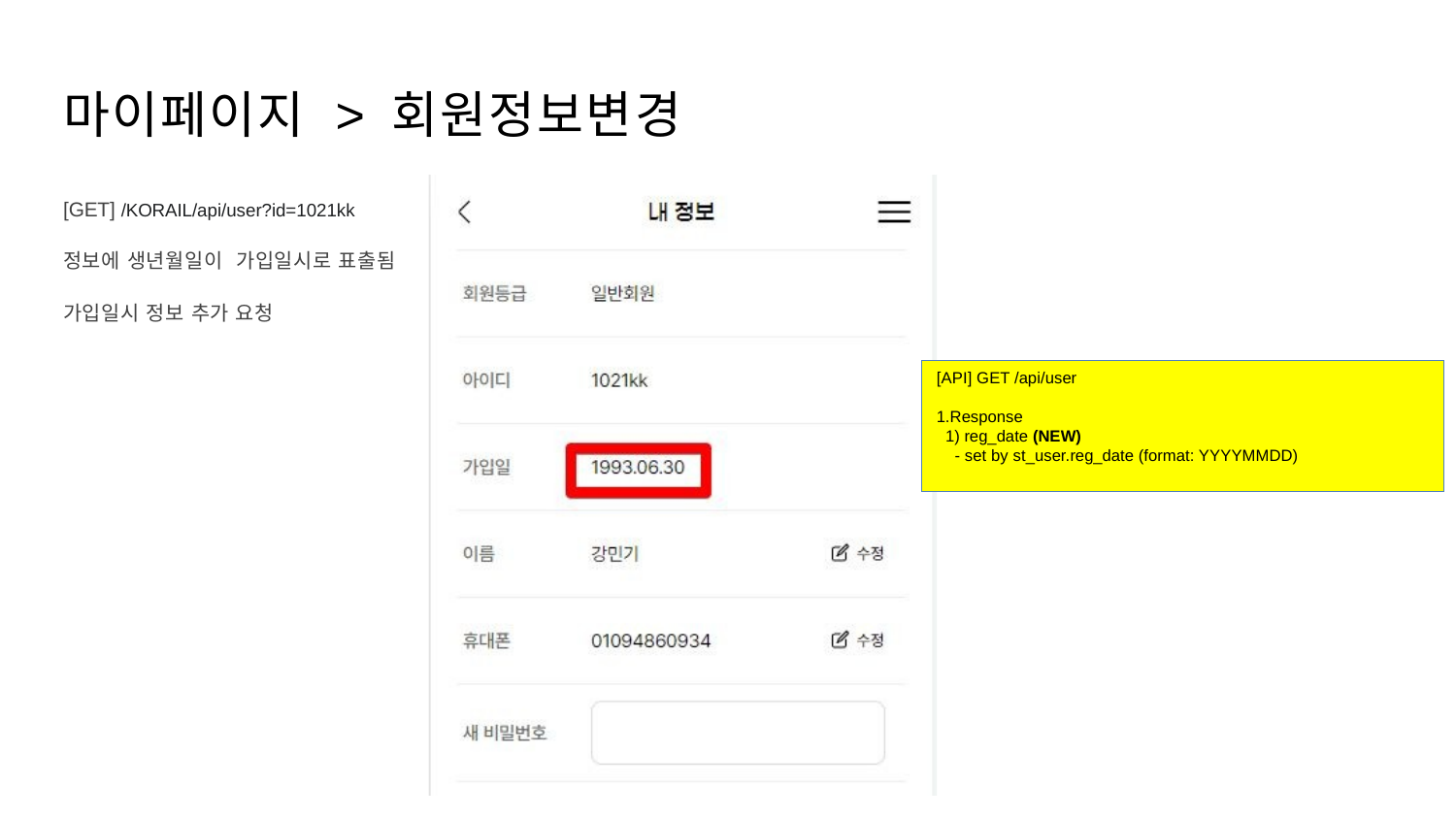

마이페이지 > 회원정보변경

[GET] /KORAIL/api/user?id=1021kk
정보에 생년월일이  가입일시로 표출됨  가입일시 정보 추가 요청
[API] GET /api/user

1.Response
  1) reg_date (NEW)
    - set by st_user.reg_date (format: YYYYMMDD)